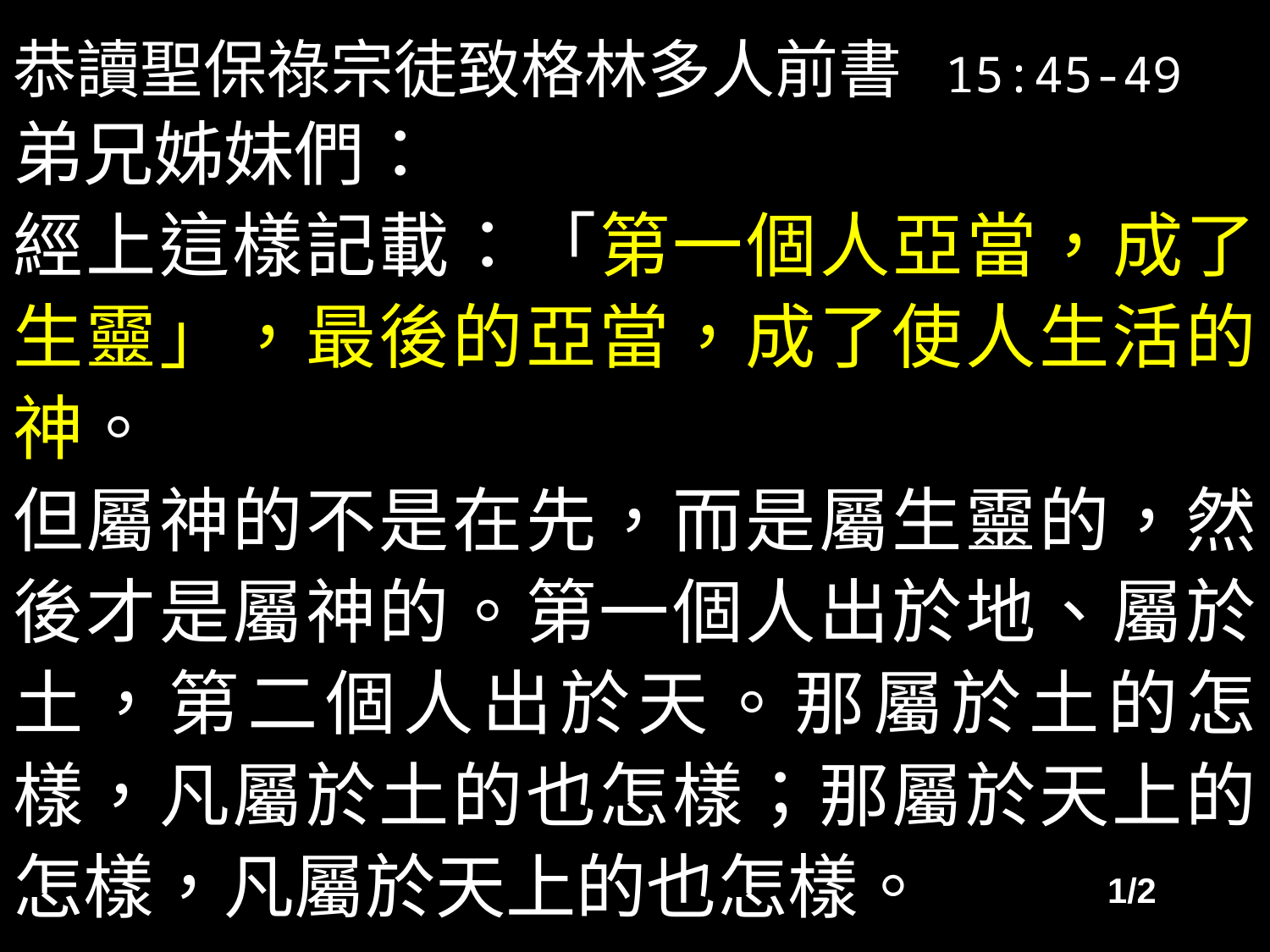

恭讀聖保祿宗徒致格林多人前書  15:45-49
弟兄姊妹們：
經上這樣記載：「第一個人亞當，成了生靈」，最後的亞當，成了使人生活的神。
但屬神的不是在先，而是屬生靈的，然後才是屬神的。第一個人出於地、屬於土，第二個人出於天。那屬於土的怎樣，凡屬於土的也怎樣；那屬於天上的怎樣，凡屬於天上的也怎樣。
1/2